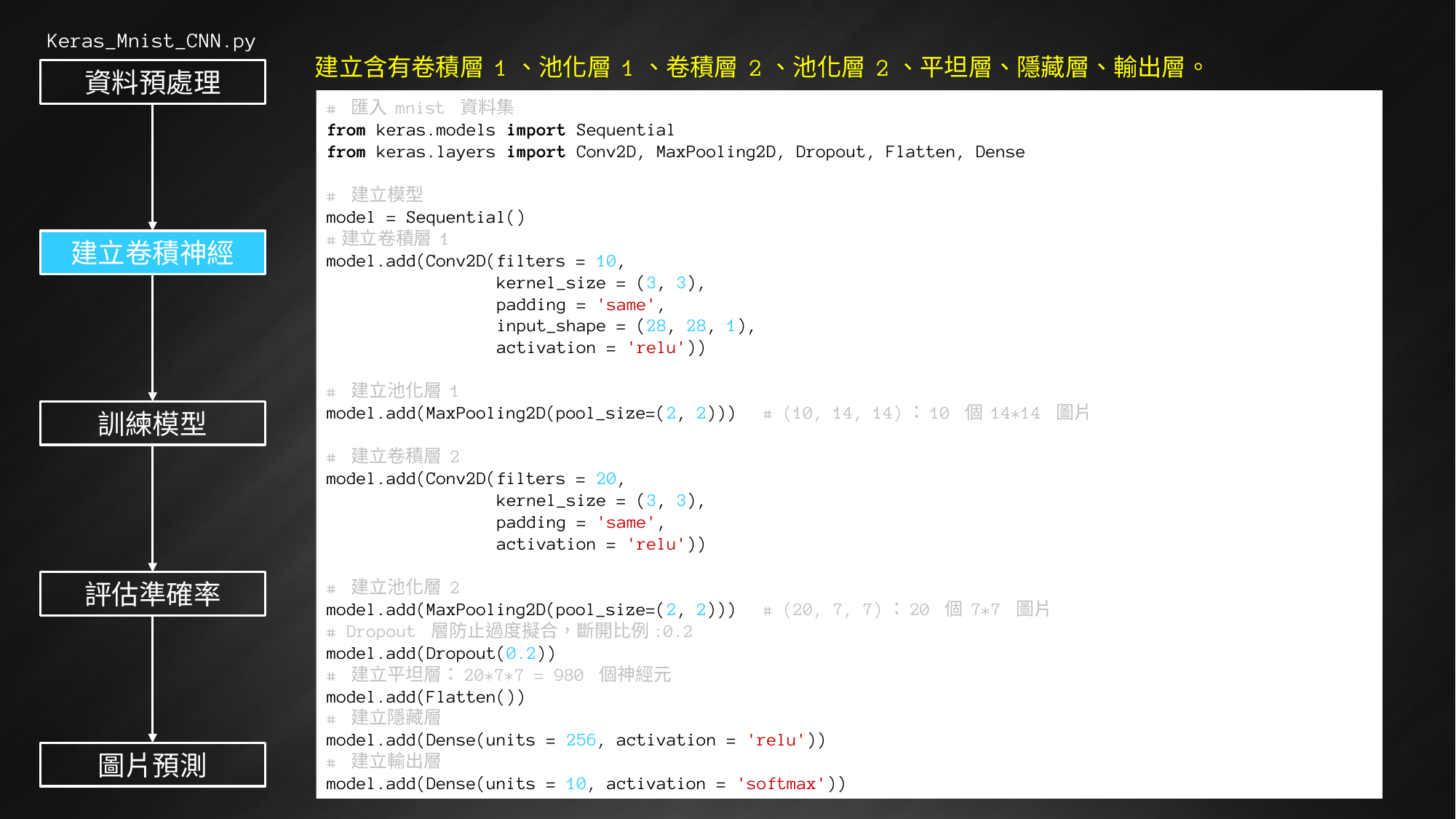

Keras_Mnist_CNN.py
建立含有卷積層 1、池化層 1、卷積層 2、池化層 2、平坦層、隱藏層、輸出層。
資料預處理
# 匯入 mnist 資料集
from keras.models import Sequential
from keras.layers import Conv2D, MaxPooling2D, Dropout, Flatten, Dense
# 建立模型
model = Sequential()
#建立卷積層 1
model.add(Conv2D(filters = 10,
                 kernel_size = (3, 3),
                 padding = 'same',
                 input_shape = (28, 28, 1),
                 activation = 'relu'))

# 建立池化層 1
model.add(MaxPooling2D(pool_size=(2, 2)))	# (10, 14, 14)：10 個 14*14 圖片

# 建立卷積層 2
model.add(Conv2D(filters = 20,
                 kernel_size = (3, 3),
                 padding = 'same',
                 activation = 'relu'))

# 建立池化層 2
model.add(MaxPooling2D(pool_size=(2, 2)))	# (20, 7, 7)：20 個 7*7 圖片
# Dropout 層防止過度擬合，斷開比例:0.2
model.add(Dropout(0.2))
# 建立平坦層：20*7*7 = 980 個神經元
model.add(Flatten())
# 建立隱藏層
model.add(Dense(units = 256, activation = 'relu'))
# 建立輸出層
model.add(Dense(units = 10, activation = 'softmax'))
建立卷積神經
訓練模型
評估準確率
圖片預測